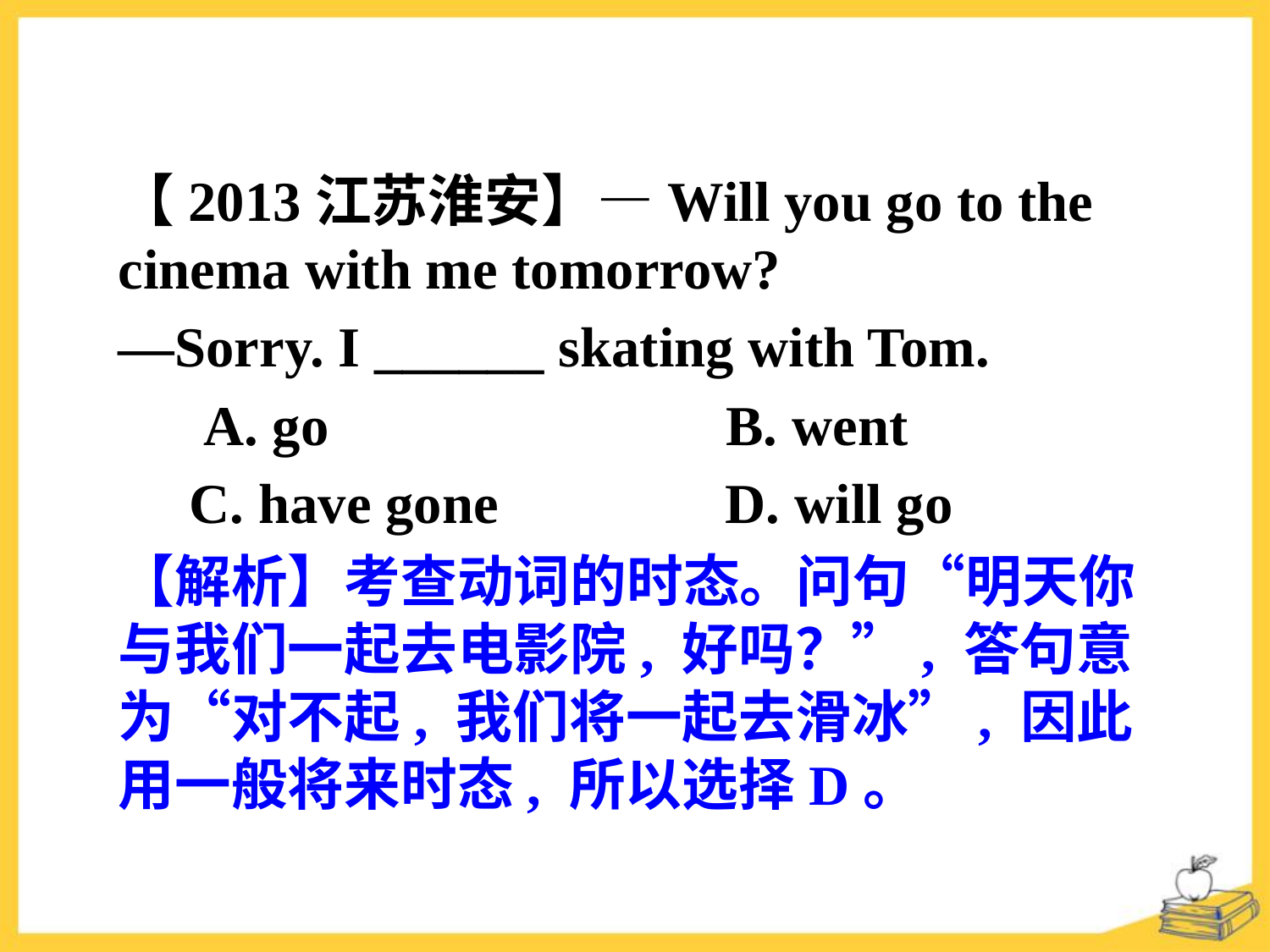

【2013江苏淮安】—Will you go to the cinema with me tomorrow?
—Sorry. I ______ skating with Tom.
      A. go  		                B. went
     C. have gone  	       D. will go
【解析】考查动词的时态。问句“明天你与我们一起去电影院, 好吗？”, 答句意为“对不起, 我们将一起去滑冰”, 因此用一般将来时态, 所以选择D。